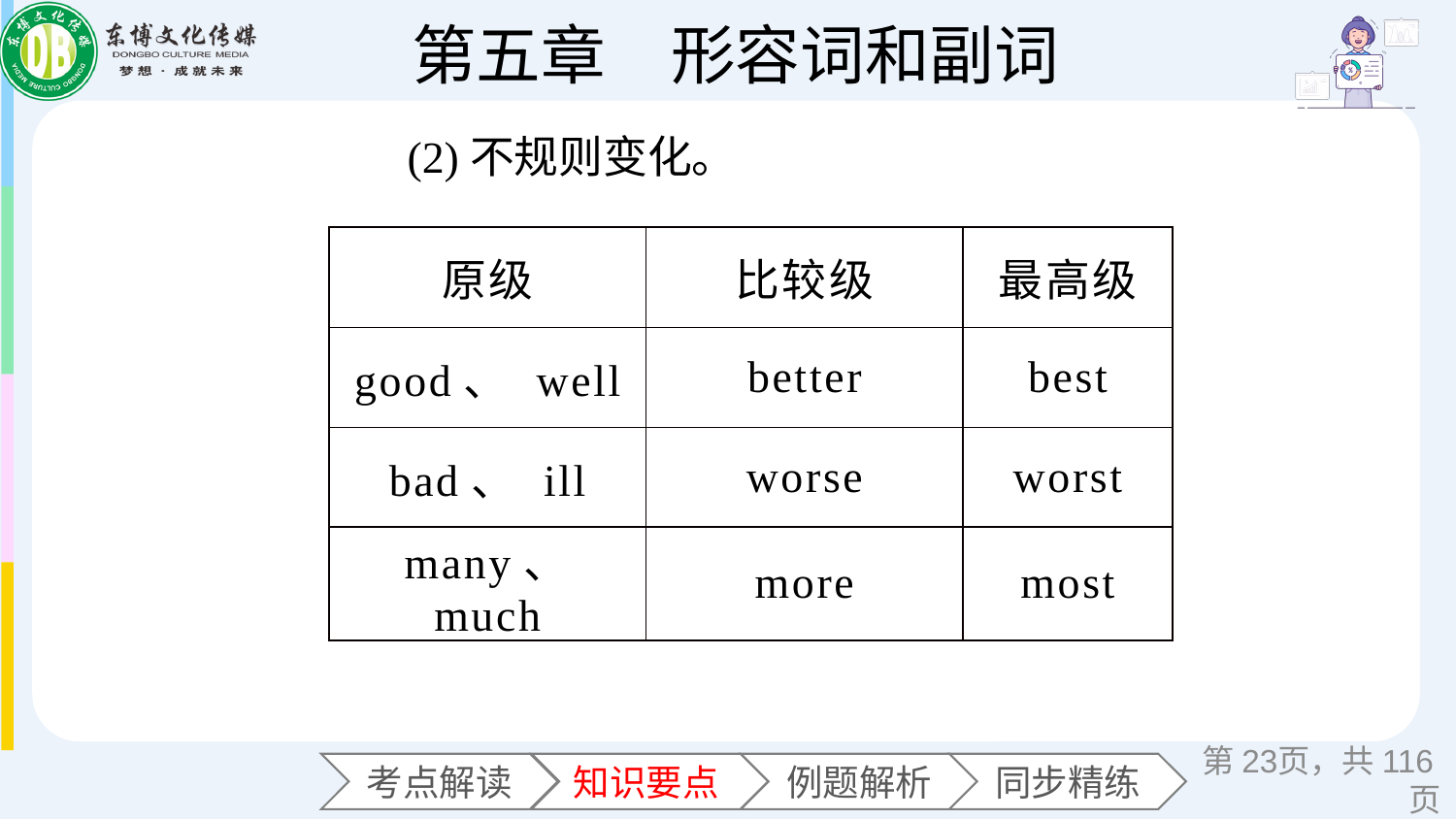

(2)不规则变化。

| 原级 | 比较级 | 最高级 |
| --- | --- | --- |
| good、 well | better | best |
| bad、 ill | worse | worst |
| many、 much | more | most |
第23页，共116页